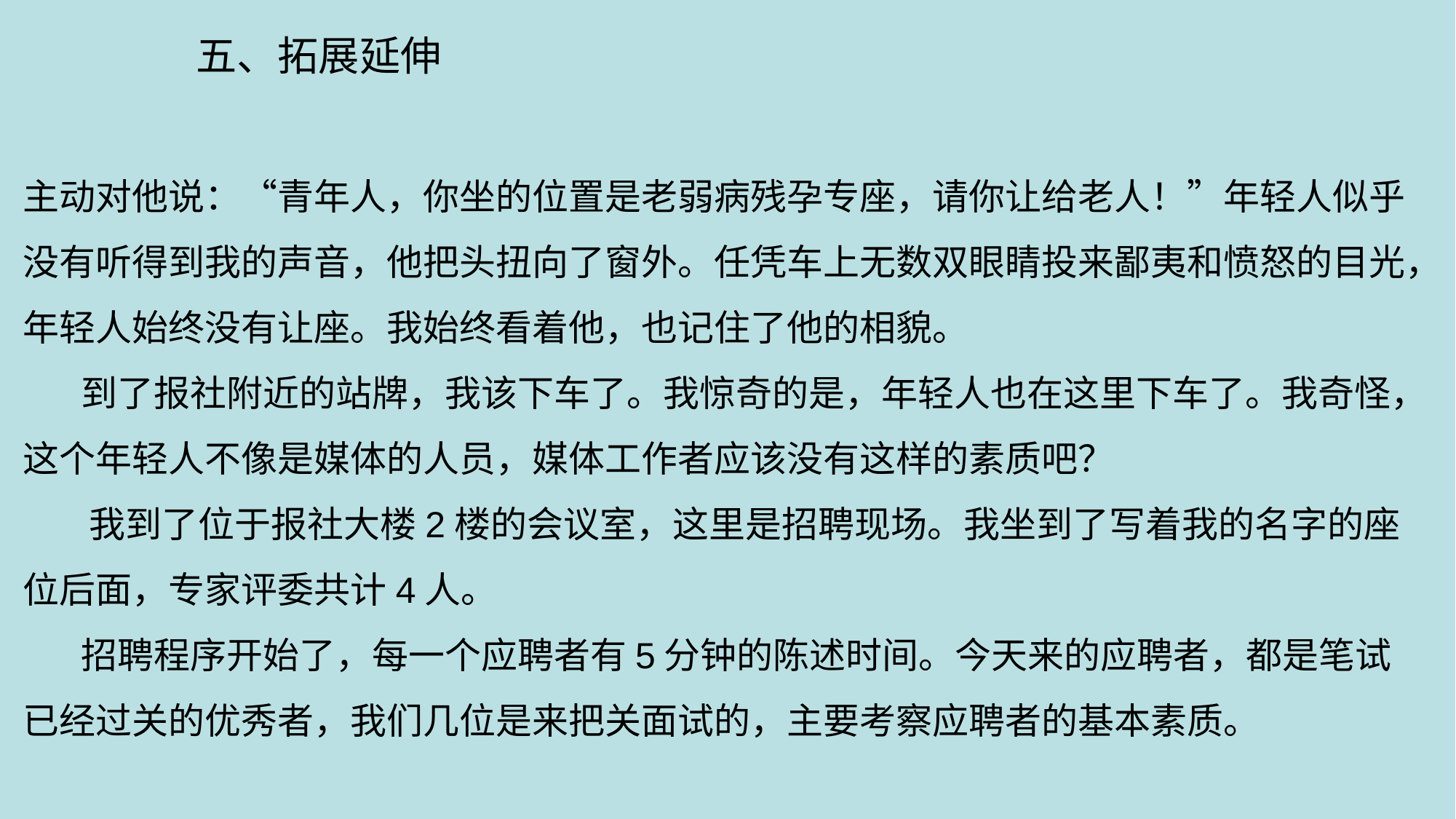

五、拓展延伸
主动对他说：“青年人，你坐的位置是老弱病残孕专座，请你让给老人！”年轻人似乎没有听得到我的声音，他把头扭向了窗外。任凭车上无数双眼睛投来鄙夷和愤怒的目光，年轻人始终没有让座。我始终看着他，也记住了他的相貌。
      到了报社附近的站牌，我该下车了。我惊奇的是，年轻人也在这里下车了。我奇怪，这个年轻人不像是媒体的人员，媒体工作者应该没有这样的素质吧？
       我到了位于报社大楼2楼的会议室，这里是招聘现场。我坐到了写着我的名字的座位后面，专家评委共计4人。
      招聘程序开始了，每一个应聘者有5分钟的陈述时间。今天来的应聘者，都是笔试已经过关的优秀者，我们几位是来把关面试的，主要考察应聘者的基本素质。